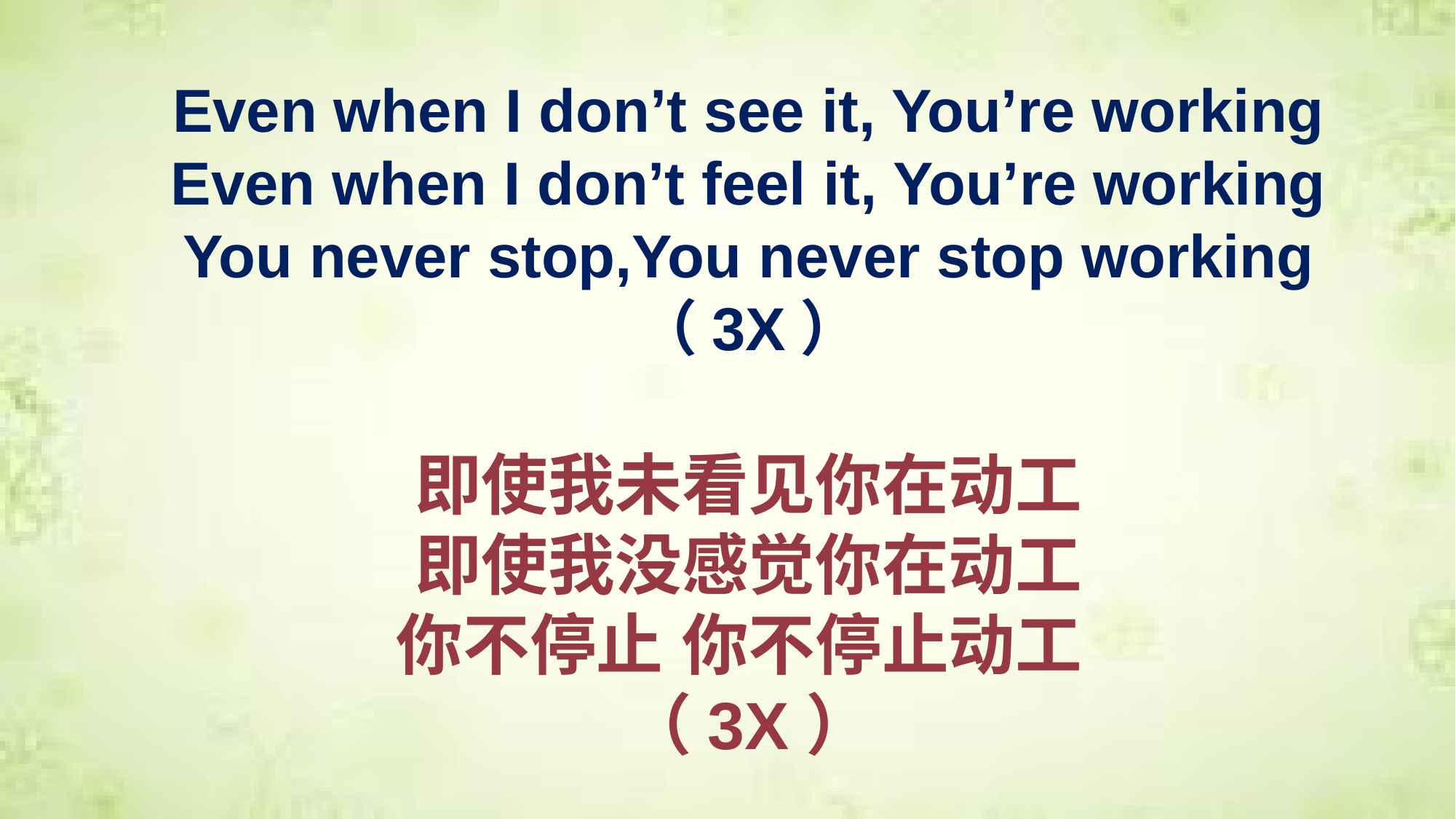

Even when I don’t see it, You’re working
Even when I don’t feel it, You’re working
You never stop,You never stop working （3X）

即使我未看见你在动工
即使我没感觉你在动工
你不停止 你不停止动工
（3X）